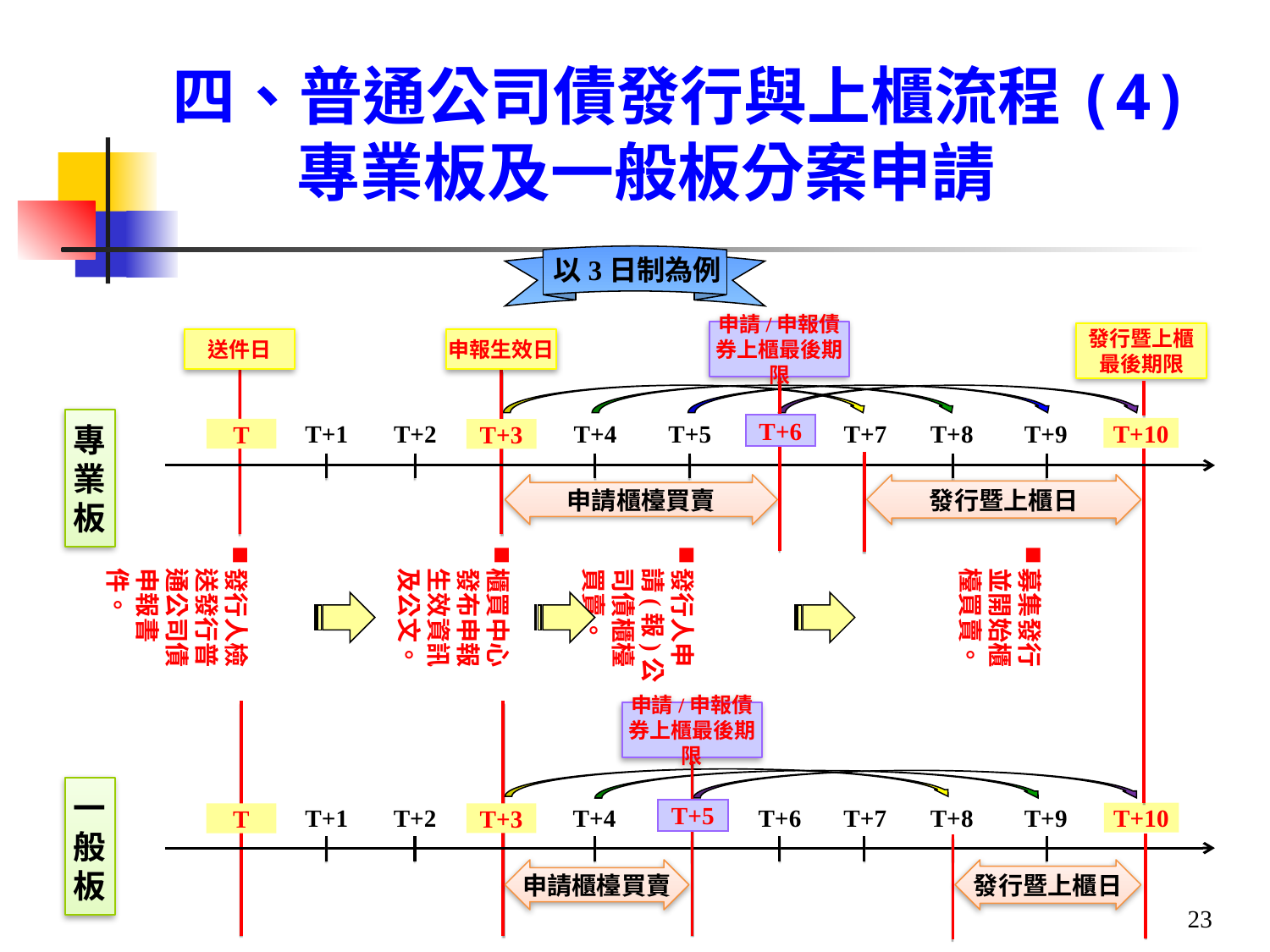

# 四、普通公司債發行與上櫃流程(4) 專業板及一般板分案申請
以3日制為例
申請/申報債券上櫃最後期限
T+6
發行暨上櫃
最後期限
申報生效日
送件日

專業板
T
T+1
T+4
T+5
T+7
T+8
T+9
T+10
T+3
T+2
T+6
申請櫃檯買賣
發行暨上櫃日
發行人檢送發行普通公司債申報書件。
櫃買中心發布申報生效資訊及公文。
發行人申請(報)公司債櫃檯買賣。
募集發行並開始櫃檯買賣。

申請/申報債券上櫃最後期限
T+5

一般板
T+5
T+3
T+2
T
T+1
T+6
T+7
T+8
T+9
T+10
T+4
申請櫃檯買賣
發行暨上櫃日
23